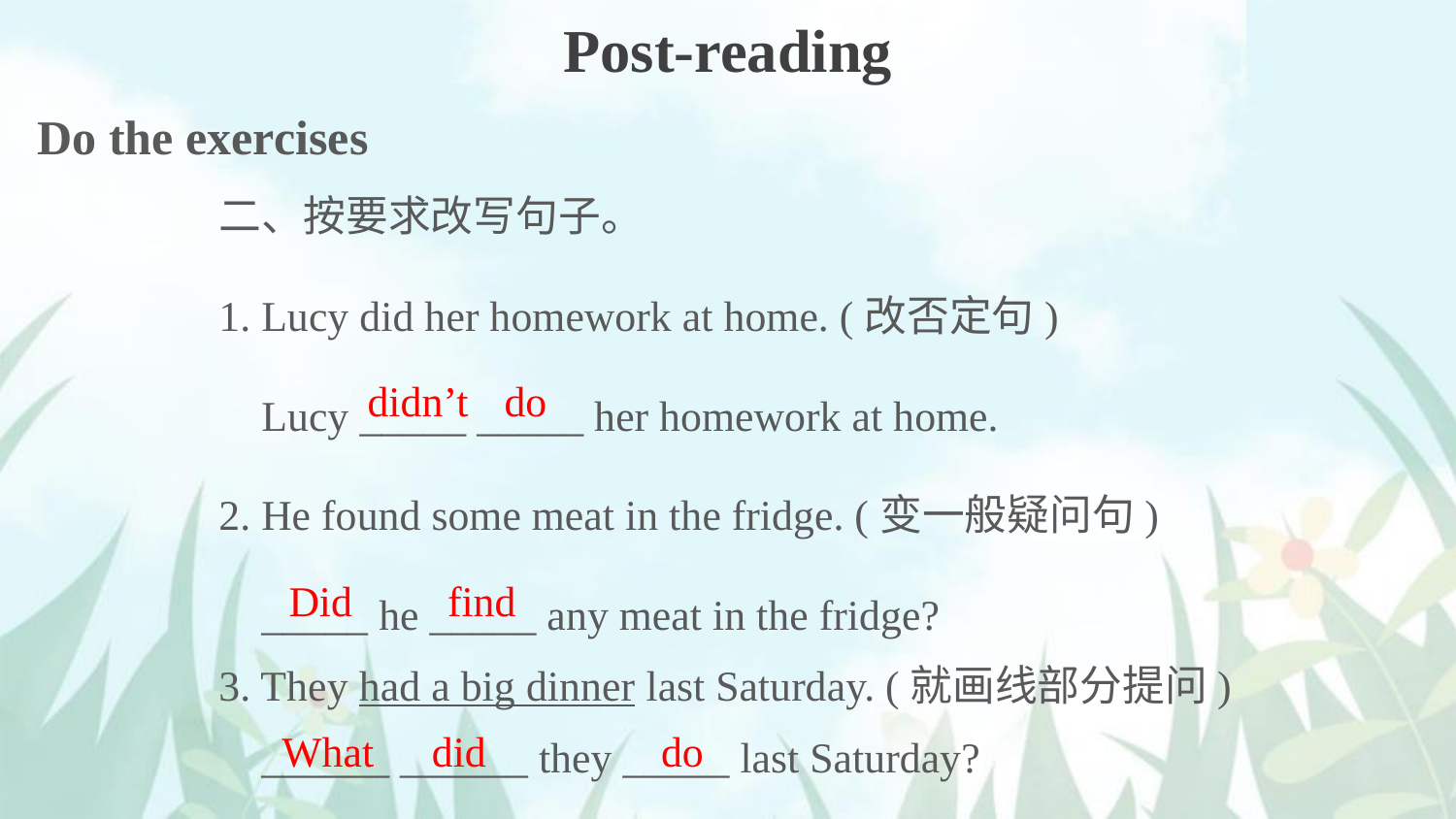

Post-reading
Do the exercises
二、按要求改写句子。
1. Lucy did her homework at home. (改否定句)
    Lucy _____ _____ her homework at home.
2. He found some meat in the fridge. (变一般疑问句)
    _____ he _____ any meat in the fridge?
3. They had a big dinner last Saturday. (就画线部分提问)
    ______ ______ they _____ last Saturday?
didn’t
do
Did
find
What
did
do